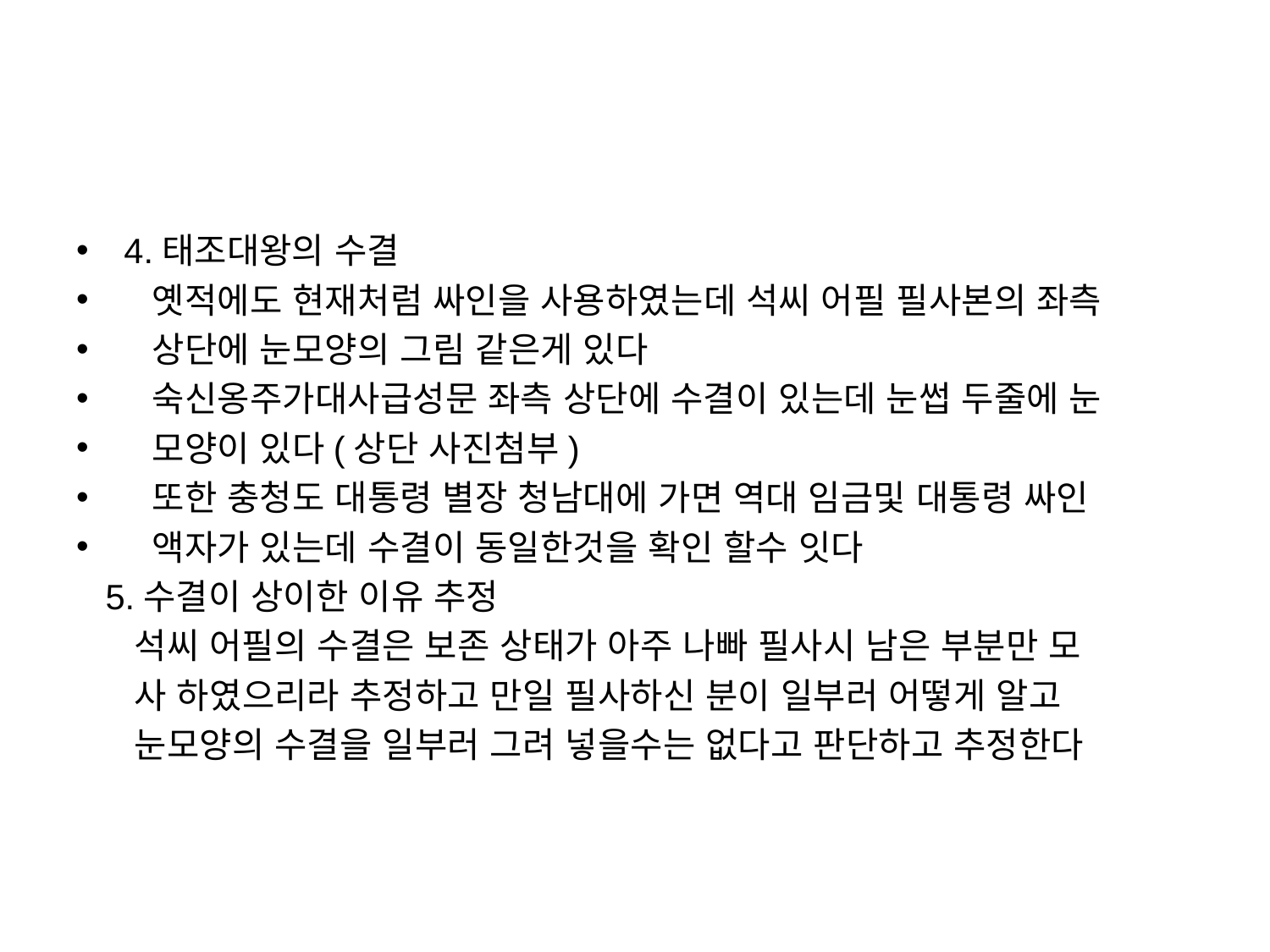

4.태조대왕의 수결
  옛적에도 현재처럼 싸인을 사용하였는데 석씨 어필 필사본의 좌측
  상단에 눈모양의 그림 같은게 있다
  숙신옹주가대사급성문 좌측 상단에 수결이 있는데 눈썹 두줄에 눈
  모양이 있다(상단 사진첨부)
  또한 충청도 대통령 별장 청남대에 가면 역대 임금및 대통령 싸인
  액자가 있는데 수결이 동일한것을 확인 할수 잇다
   5.수결이 상이한 이유 추정
     석씨 어필의 수결은 보존 상태가 아주 나빠 필사시 남은 부분만 모
     사 하였으리라 추정하고 만일 필사하신 분이 일부러 어떻게 알고
     눈모양의 수결을 일부러 그려 넣을수는 없다고 판단하고 추정한다